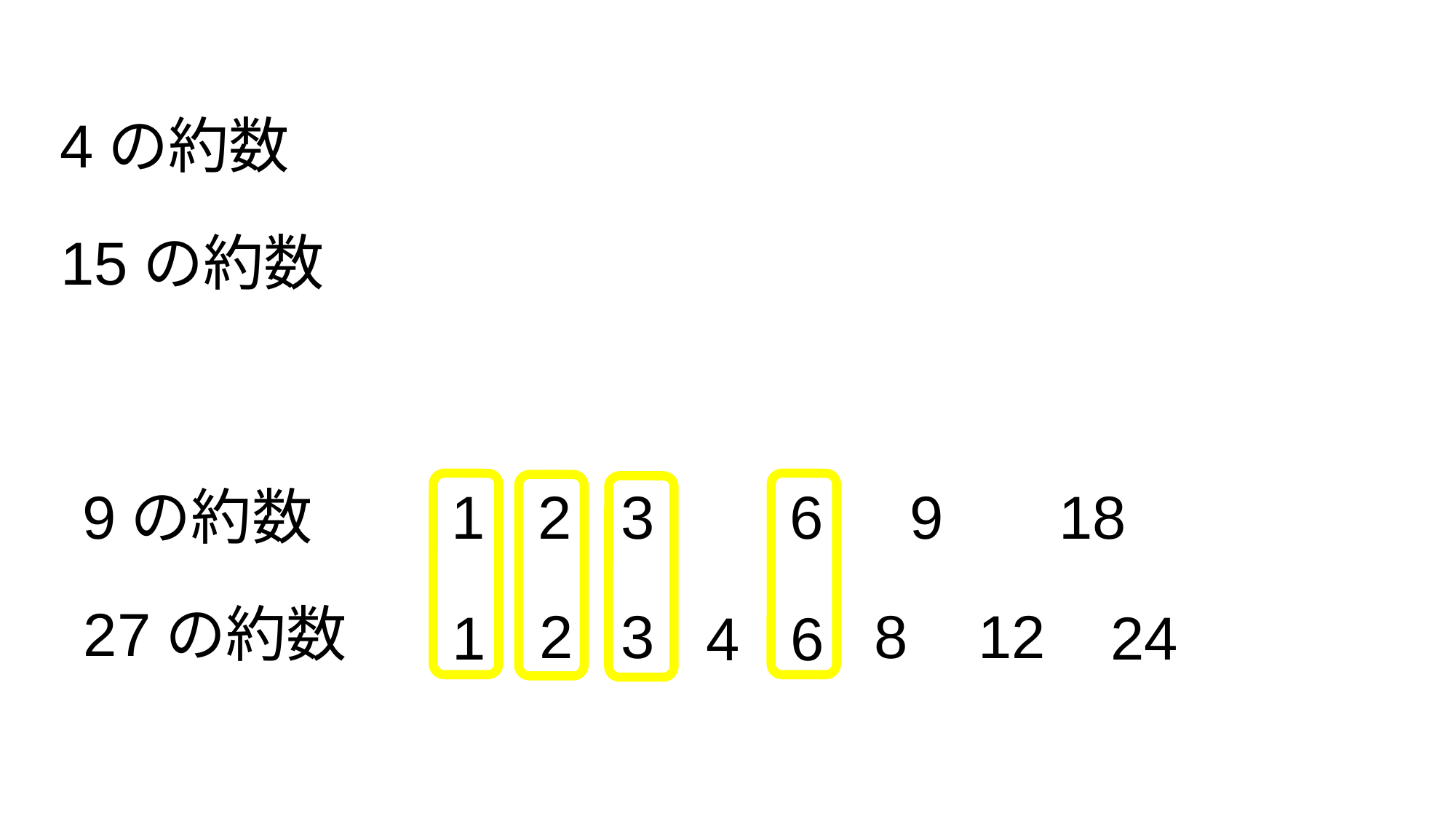

4の約数
15の約数

9の約数

1   2   3        6     9       18
2   3        6     9
3        6

27の約数
2   3   4   6   8    1224
3   4   6   8
1   2   3   4   6   8    12    24
4   6